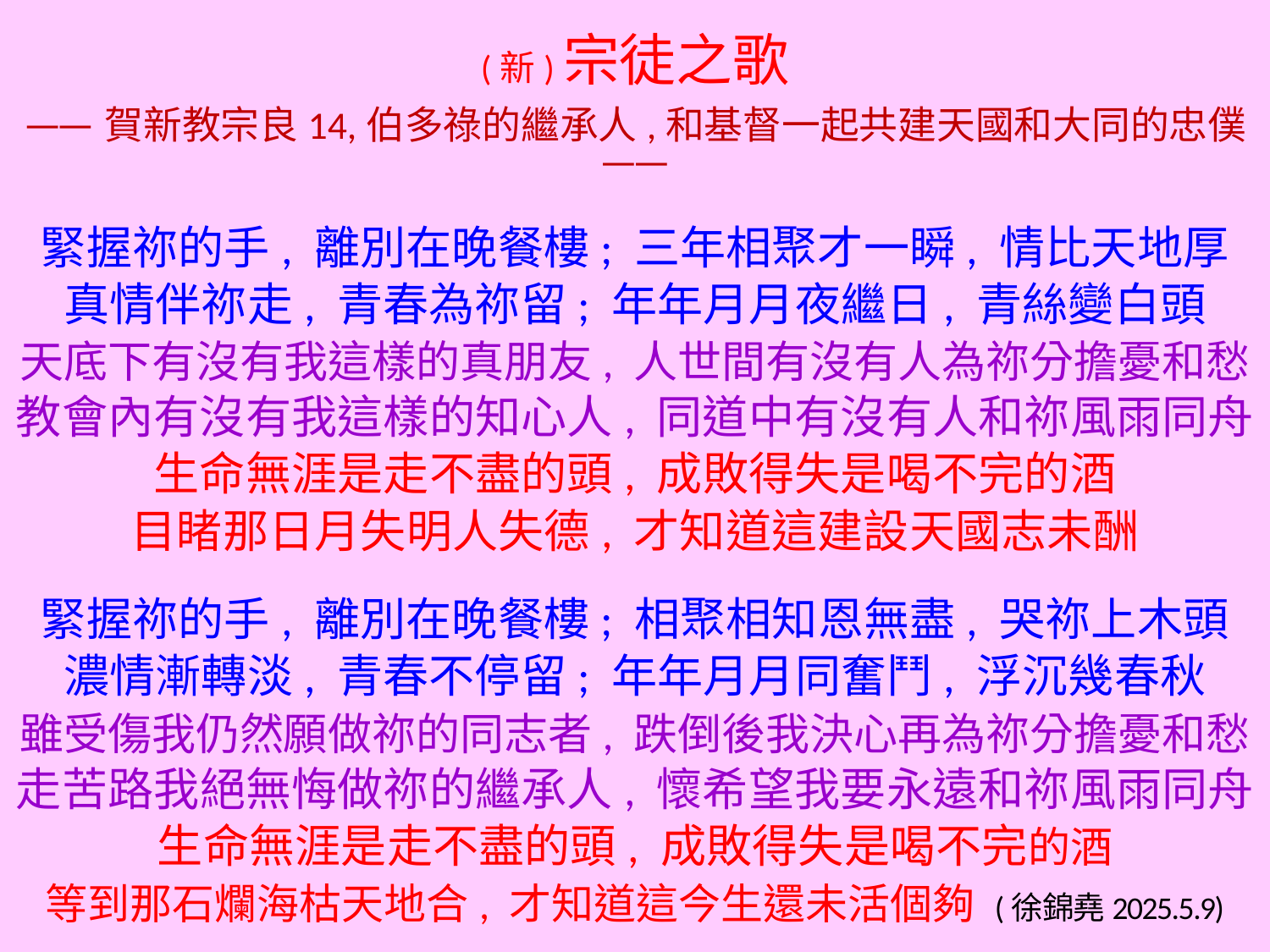

(新)宗徒之歌
——賀新教宗良14,伯多祿的繼承人,和基督一起共建天國和大同的忠僕——
緊握祢的手, 離別在晚餐樓; 三年相聚才一瞬, 情比天地厚
真情伴祢走, 青春為祢留; 年年月月夜繼日, 青絲變白頭
天底下有沒有我這樣的真朋友, 人世間有沒有人為祢分擔憂和愁
教會內有沒有我這樣的知心人, 同道中有沒有人和祢風雨同舟
生命無涯是走不盡的頭, 成敗得失是喝不完的酒
目睹那日月失明人失德, 才知道這建設天國志未酬
緊握祢的手, 離別在晚餐樓; 相聚相知恩無盡, 哭祢上木頭
濃情漸轉淡, 青春不停留; 年年月月同奮鬥, 浮沉幾春秋
雖受傷我仍然願做祢的同志者, 跌倒後我決心再為祢分擔憂和愁
走苦路我絕無悔做祢的繼承人, 懷希望我要永遠和祢風雨同舟
生命無涯是走不盡的頭, 成敗得失是喝不完的酒
等到那石爛海枯天地合, 才知道這今生還未活個夠 (徐錦堯2025.5.9)